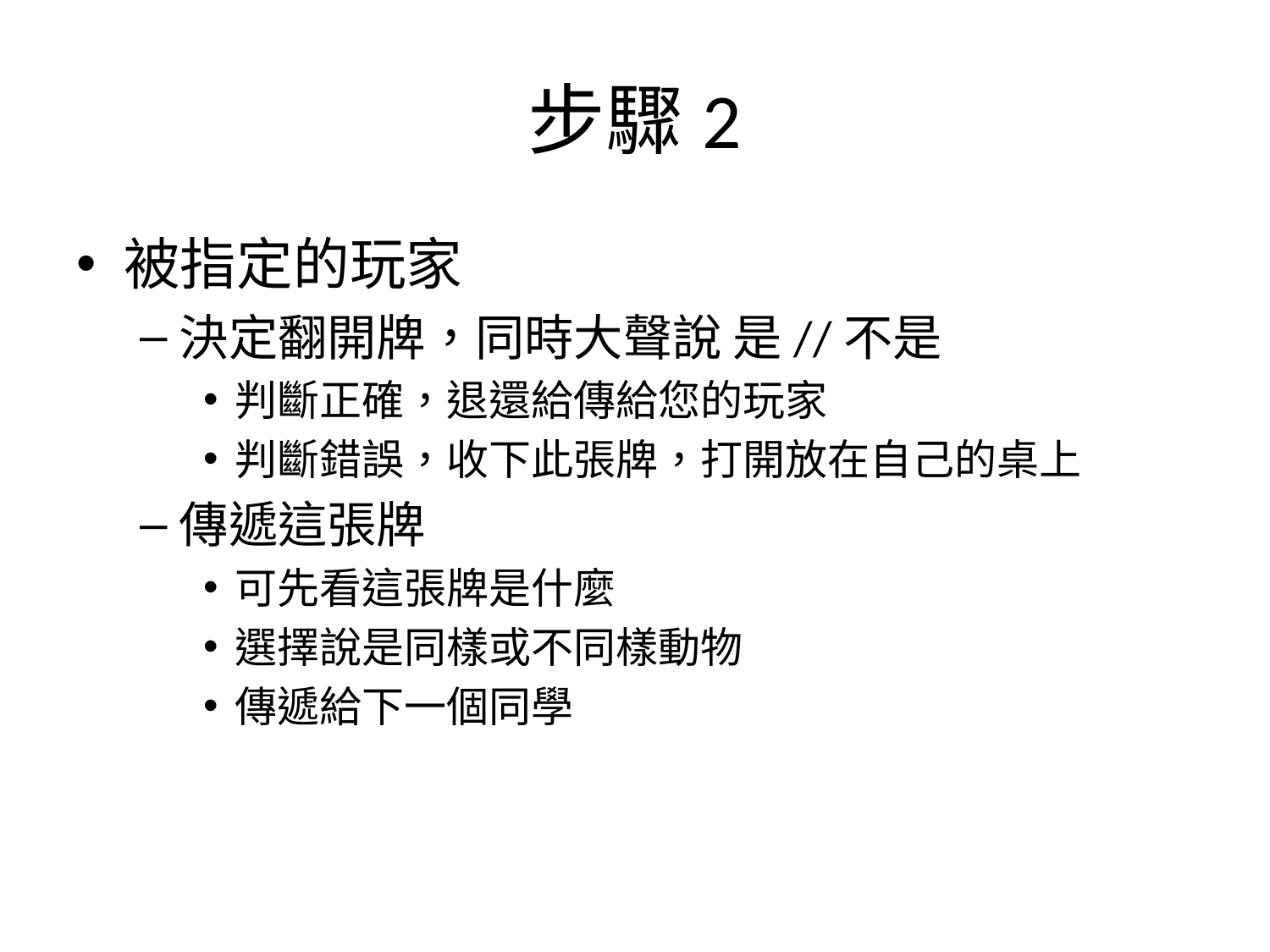

# 步驟2
被指定的玩家
決定翻開牌，同時大聲說 是//不是
判斷正確，退還給傳給您的玩家
判斷錯誤，收下此張牌，打開放在自己的桌上
傳遞這張牌
可先看這張牌是什麼
選擇說是同樣或不同樣動物
傳遞給下一個同學